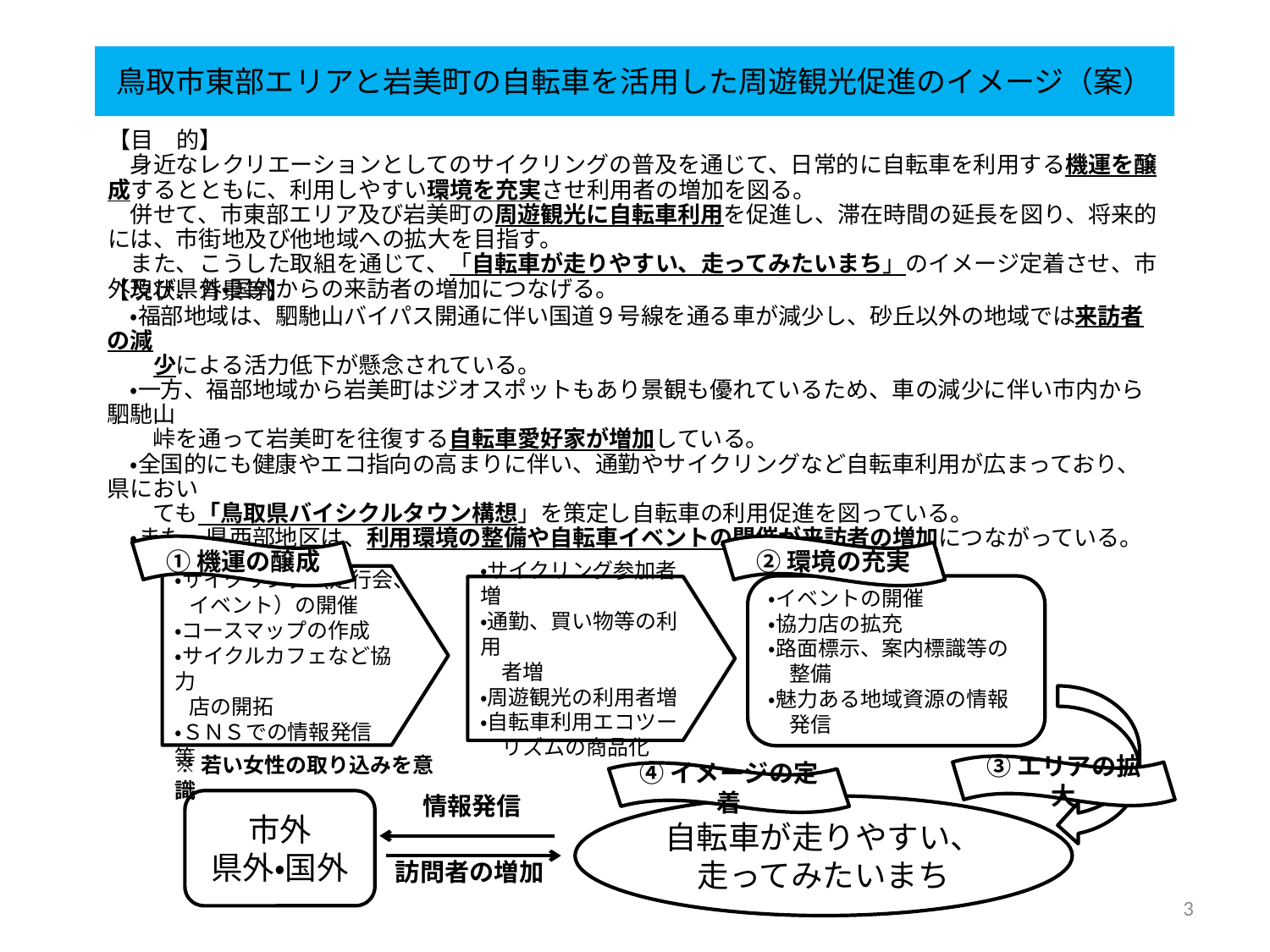

鳥取市東部エリアと岩美町の自転車を活用した周遊観光促進のイメージ（案）
# 【目　的】 　身近なレクリエーションとしてのサイクリングの普及を通じて、日常的に自転車を利用する機運を醸成するとともに、利用しやすい環境を充実させ利用者の増加を図る。 　併せて、市東部エリア及び岩美町の周遊観光に自転車利用を促進し、滞在時間の延長を図り、将来的には、市街地及び他地域への拡大を目指す。 　また、こうした取組を通じて、「自転車が走りやすい、走ってみたいまち」のイメージ定着させ、市外及び県外・国外からの来訪者の増加につなげる。
【現状、背景等】
　・福部地域は、駟馳山バイパス開通に伴い国道９号線を通る車が減少し、砂丘以外の地域では来訪者の減
　　少による活力低下が懸念されている。
　・一方、福部地域から岩美町はジオスポットもあり景観も優れているため、車の減少に伴い市内から駟馳山
　　峠を通って岩美町を往復する自転車愛好家が増加している。
　・全国的にも健康やエコ指向の高まりに伴い、通勤やサイクリングなど自転車利用が広まっており、県におい
　　ても「鳥取県バイシクルタウン構想」を策定し自転車の利用促進を図っている。
　・また、県西部地区は、利用環境の整備や自転車イベントの開催が来訪者の増加につながっている。
①機運の醸成
②環境の充実

・サイクリング（走行会、
  イベント）の開催
・コースマップの作成
・サイクルカフェなど協力
  店の開拓
・ＳＮＳでの情報発信　等
・イベントの開催
・協力店の拡充
・路面標示、案内標識等の
　整備
・魅力ある地域資源の情報
　発信
・サイクリング参加者増
・通勤、買い物等の利用
　者増
・周遊観光の利用者増
・自転車利用エコツー
　リズムの商品化

※若い女性の取り込みを意識
③エリアの拡大
④イメージの定着
情報発信
市外
県外・国外
自転車が走りやすい、走ってみたいまち
訪問者の増加
3